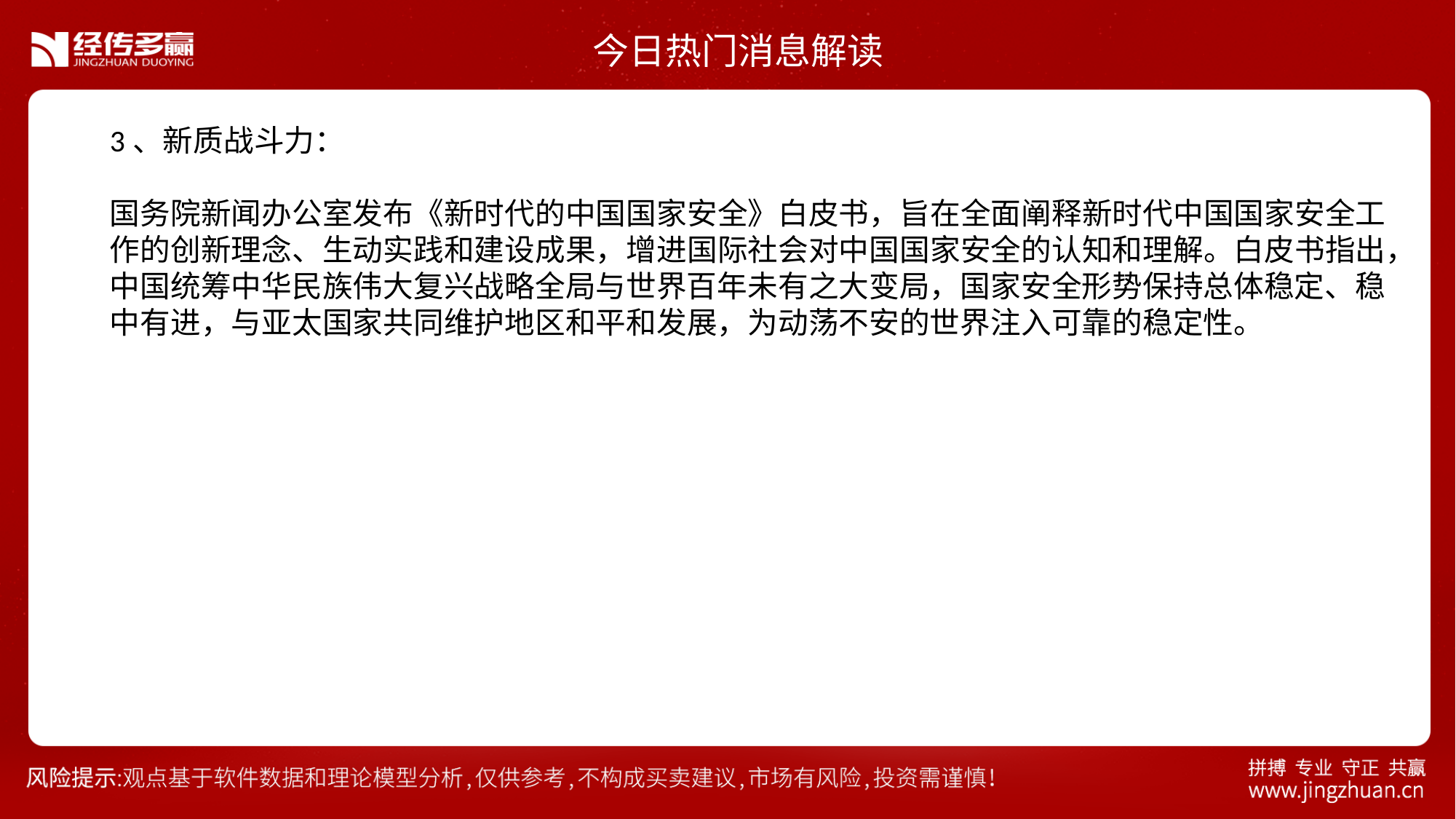

今日热门消息解读
3、新质战斗力：

国务院新闻办公室发布《新时代的中国国家安全》白皮书，旨在全面阐释新时代中国国家安全工作的创新理念、生动实践和建设成果，增进国际社会对中国国家安全的认知和理解。白皮书指出，中国统筹中华民族伟大复兴战略全局与世界百年未有之大变局，国家安全形势保持总体稳定、稳中有进，与亚太国家共同维护地区和平和发展，为动荡不安的世界注入可靠的稳定性。